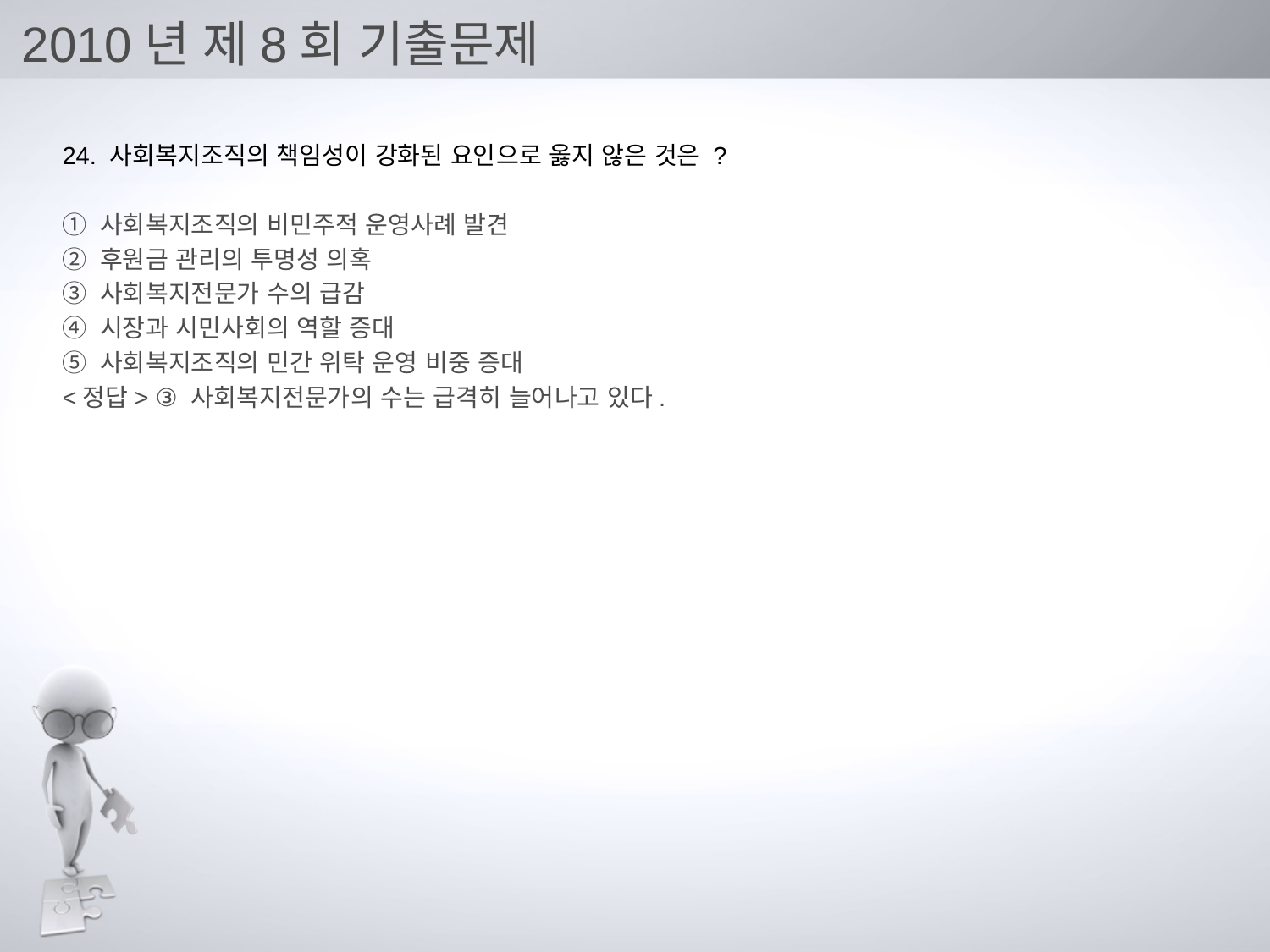

# 2010년 제8회 기출문제

24. 사회복지조직의 책임성이 강화된 요인으로 옳지 않은 것은 ?

① 사회복지조직의 비민주적 운영사례 발견
② 후원금 관리의 투명성 의혹
③ 사회복지전문가 수의 급감
④ 시장과 시민사회의 역할 증대
⑤ 사회복지조직의 민간 위탁 운영 비중 증대
<정답> ③ 사회복지전문가의 수는 급격히 늘어나고 있다.